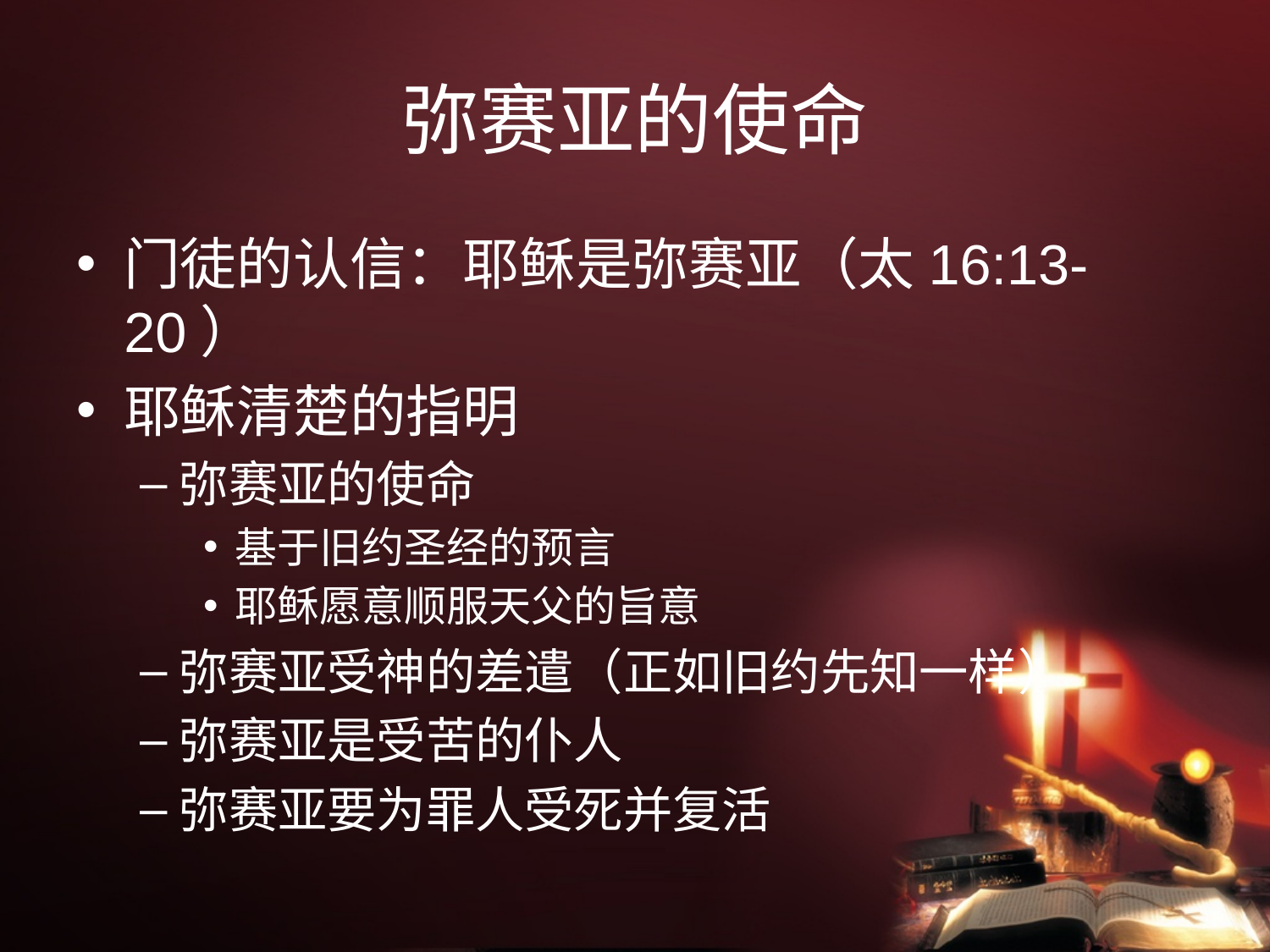

# 弥赛亚的使命
门徒的认信：耶稣是弥赛亚（太16:13-20）
耶稣清楚的指明
弥赛亚的使命
基于旧约圣经的预言
耶稣愿意顺服天父的旨意
弥赛亚受神的差遣（正如旧约先知一样）
弥赛亚是受苦的仆人
弥赛亚要为罪人受死并复活